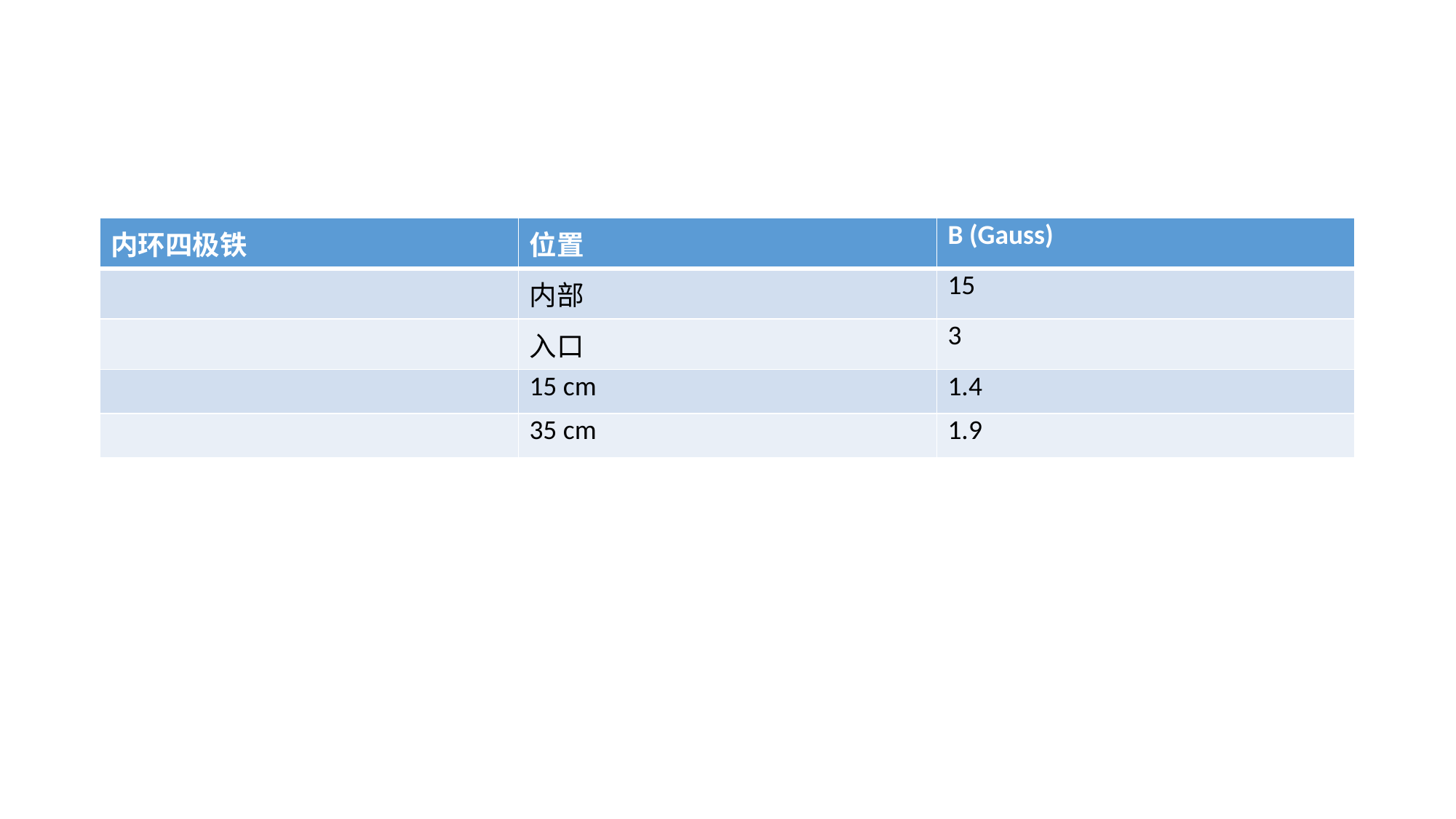

#
| 内环四极铁 | 位置 | B (Gauss) |
| --- | --- | --- |
|  | 内部 | 15 |
|  | 入口 | 3 |
|  | 15 cm | 1.4 |
|  | 35 cm | 1.9 |